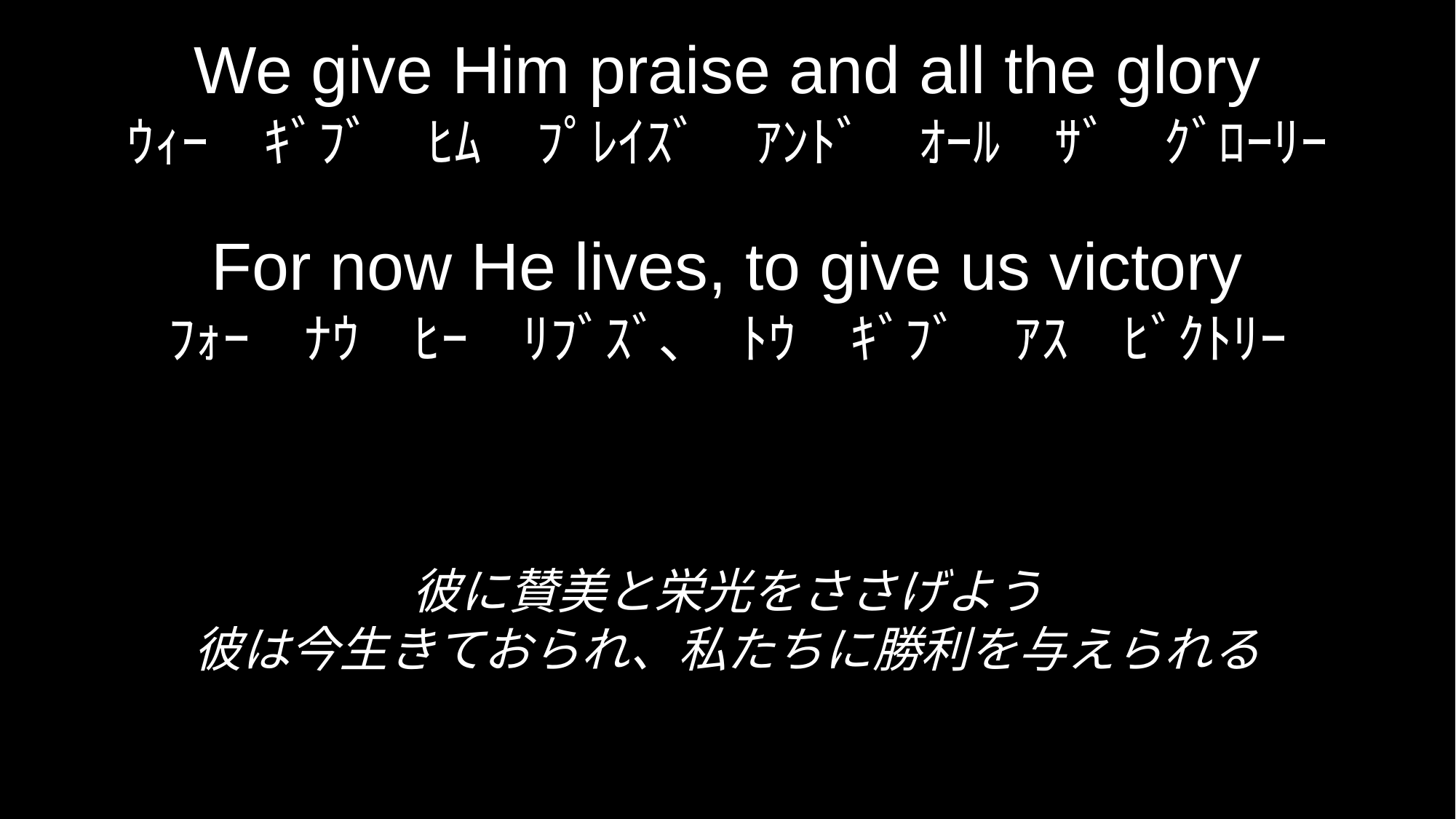

We give Him praise and all the glory
ｳｨｰ　ｷﾞﾌﾞ　ﾋﾑ　ﾌﾟﾚｲｽﾞ　ｱﾝﾄﾞ　ｵｰﾙ　ｻﾞ　ｸﾞﾛｰﾘｰ

For now He lives, to give us victory
ﾌｫｰ　ﾅｳ　ﾋｰ　ﾘﾌﾞｽﾞ､　ﾄｳ　ｷﾞﾌﾞ　ｱｽ　ﾋﾞｸﾄﾘｰ
彼に賛美と栄光をささげよう
彼は今生きておられ、私たちに勝利を与えられる